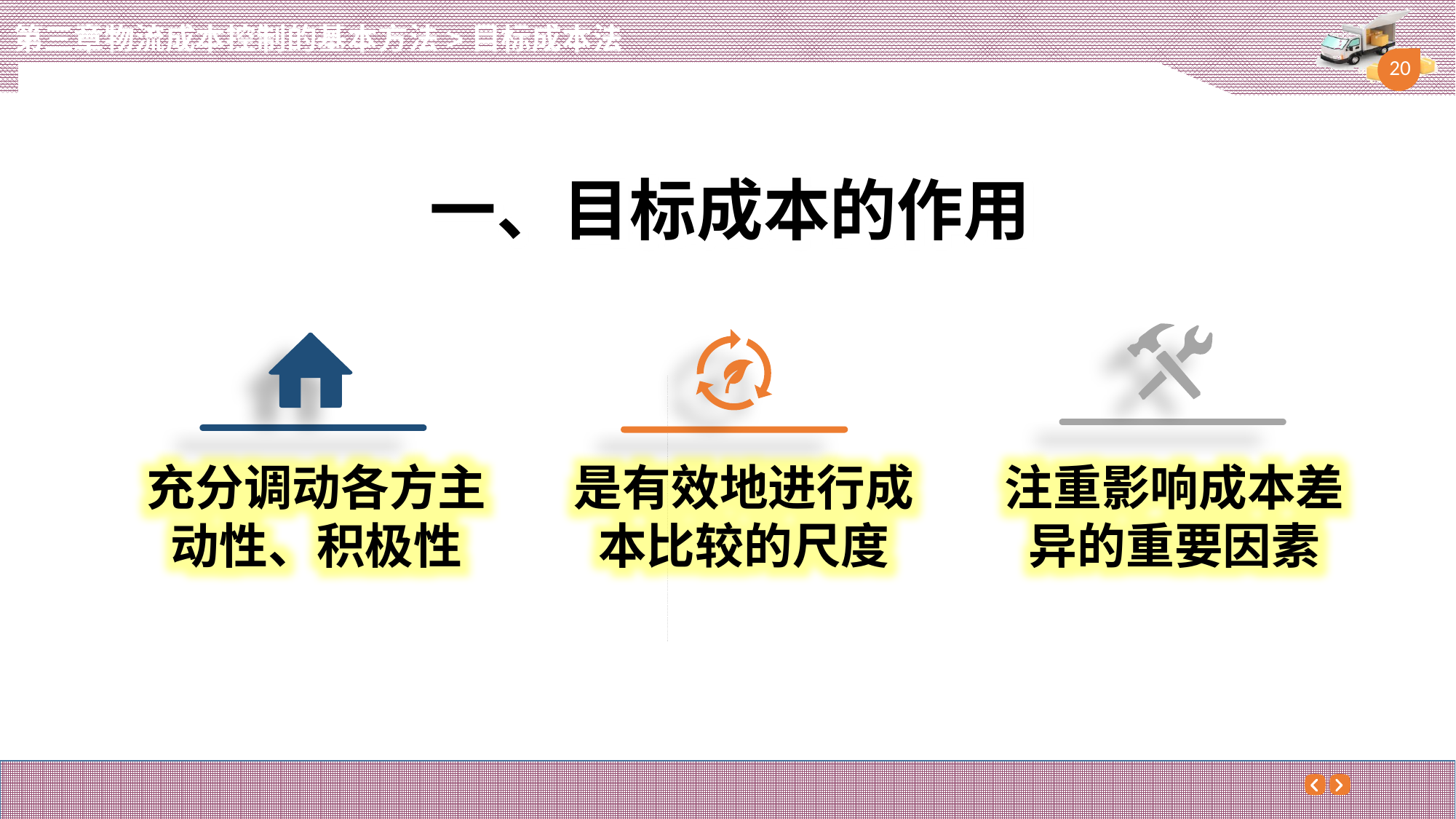

第三章物流成本控制的基本方法>目标成本法
一、目标成本的作用

是有效地进行成本比较的尺度
注重影响成本差异的重要因素
充分调动各方主动性、积极性